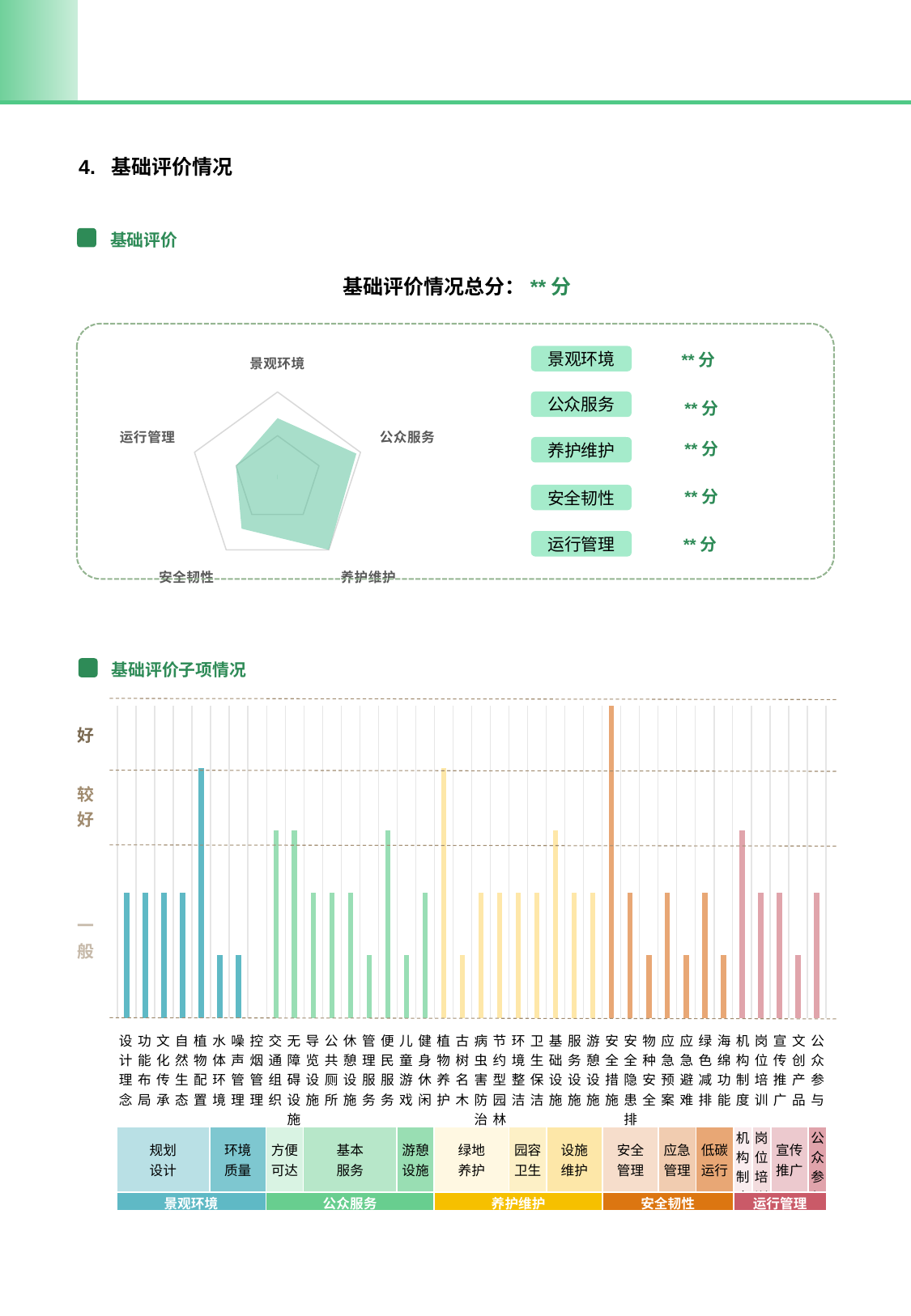

4.  基础评价情况
基础评价

基础评价情况总分：**分

[unsupported chart]

**分
景观环境
公众服务
**分
**分
养护维护
**分
安全韧性
**分
运行管理
基础评价子项情况

好
较好
一般

### Chart

| Category | 分值 |
|---|---|
| 设计理念 | 2.0 |
| 功能布局 | 2.0 |
| 文化传承 | 2.0 |
| 自然生态 | 2.0 |
| 植物配置 | 4.0 |
| 水体环境 | 1.0 |
| 噪声管理 | 1.0 |
| 控烟管理 | 0.0 |
| 交通组织 | 3.0 |
| 无障碍设施 | 3.0 |
| 导览设施 | 2.0 |
| 公共厕所 | 2.0 |
| 休憩设施 | 2.0 |
| 管理服务 | 1.0 |
| 便民服务 | 3.0 |
| 儿童游戏 | 1.0 |
| 健身休闲 | 2.0 |
| 植物养护 | 4.0 |
| 古树名木 | 1.0 |
| 病虫害防治 | 2.0 |
| 节约型园林 | 2.0 |
| 环境整洁 | 2.0 |
| 卫生保洁 | 2.0 |
| 基础设施 | 3.0 |
| 服务设施 | 2.0 |
| 游憩设施 | 2.0 |
| 安全措施 | 5.0 |
| 安全隐患排查 | 2.0 |
| 物种安全 | 1.0 |
| 应急预案 | 2.0 |
| 应急避难 | 1.0 |
| 绿色减排 | 2.0 |
| 海绵功能 | 1.0 |
| 机构制度 | 3.0 |
| 岗位培训 | 2.0 |
| 宣传推广 | 2.0 |
| 文创产品 | 1.0 |
| 公众参与 | 2.0 |
| 设计理念 | 功能布局 | 文化传承 | 自然生态 | 植物配置 | 水体环境 | 噪声管理 | 控烟管理 | 交通组织 | 无障碍设施 | 导览设施 | 公共厕所 | 休憩设施 | 管理服务 | 便民服务 | 儿童游戏 | 健身休闲 | 植物养护 | 古树名木 | 病虫害防治 | 节约型园林 | 环境整洁 | 卫生保洁 | 基础设施 | 服务设施 | 游憩设施 | 安全措施 | 安全隐患排查 | 物种安全 | 应急预案 | 应急避难 | 绿色减排 | 海绵功能 | 机构制度 | 岗位培训 | 宣传推广 | 文创产品 | 公众参与 |
| --- | --- | --- | --- | --- | --- | --- | --- | --- | --- | --- | --- | --- | --- | --- | --- | --- | --- | --- | --- | --- | --- | --- | --- | --- | --- | --- | --- | --- | --- | --- | --- | --- | --- | --- | --- | --- | --- |
| 规划 设计 |  |  |  |  | 环境 质量 |  |  | 方便 可达 |  | 基本 服务 |  |  |  |  | 游憩设施 |  | 绿地 养护 |  |  |  | 园容卫生 |  | 设施 维护 |  |  | 安全 管理 |  |  | 应急管理 |  | 低碳 运行 |  | 机构制度 | 岗位 培训 | 宣传推广 |  | 公众参与 |
| 景观环境 |  |  |  |  |  |  |  | 公众服务 |  |  |  |  |  |  |  |  | 养护维护 |  |  |  |  |  |  |  |  | 安全韧性 |  |  |  |  |  |  | 运行管理 |  |  |  |  |